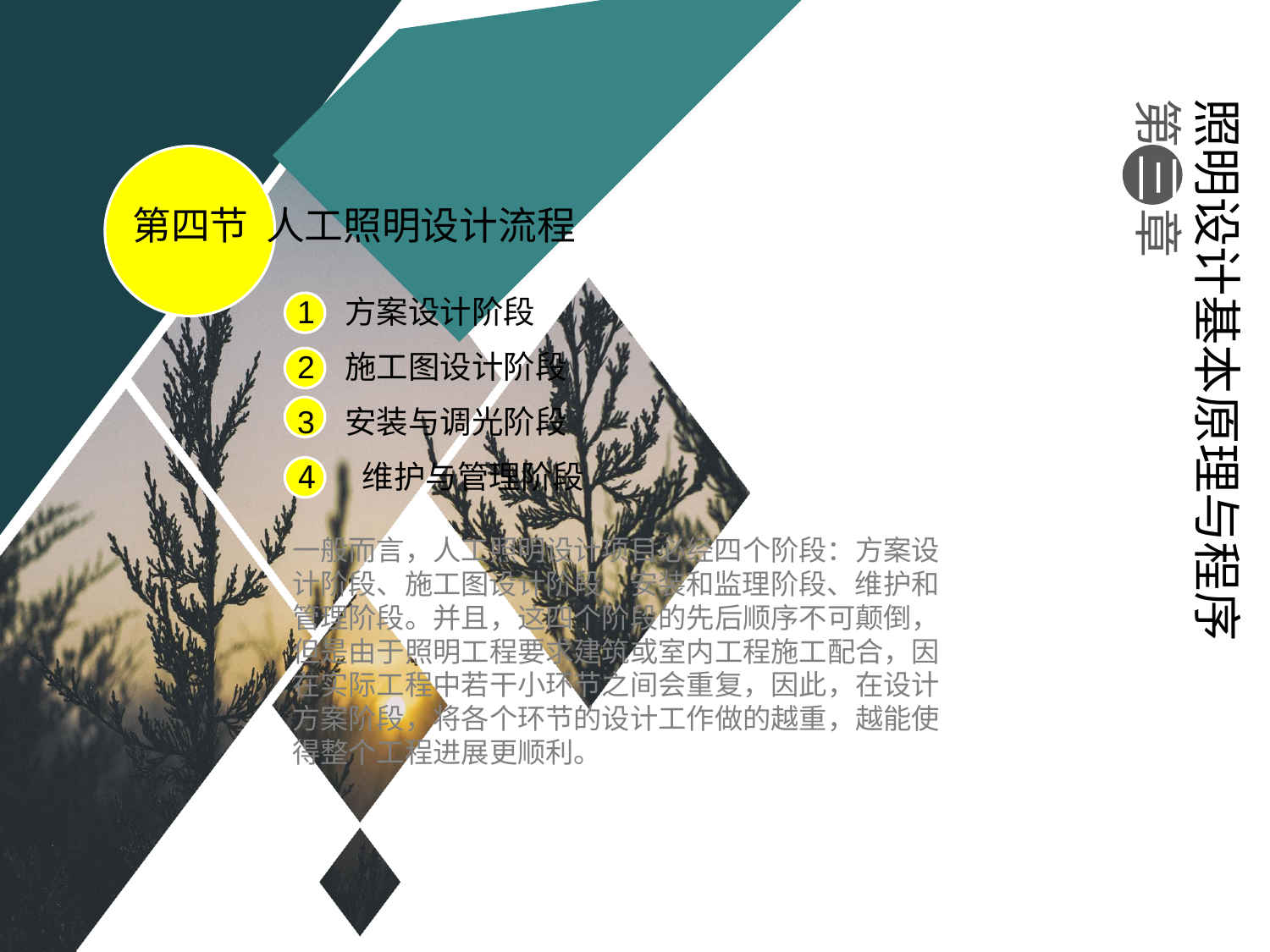

照明设计基本原理与程序
第 三 章

第四节  人工照明设计流程
方案设计阶段

施工图设计阶段

安装与调光阶段

4  维护与管理阶段

一般而言，人工照明设计项目必经四个阶段：方案设计阶段、施工图设计阶段、安装和监理阶段、维护和管理阶段。并且，这四个阶段的先后顺序不可颠倒，但是由于照明工程要求建筑或室内工程施工配合，因在实际工程中若干小环节之间会重复，因此，在设计方案阶段，将各个环节的设计工作做的越重，越能使得整个工程进展更顺利。

#